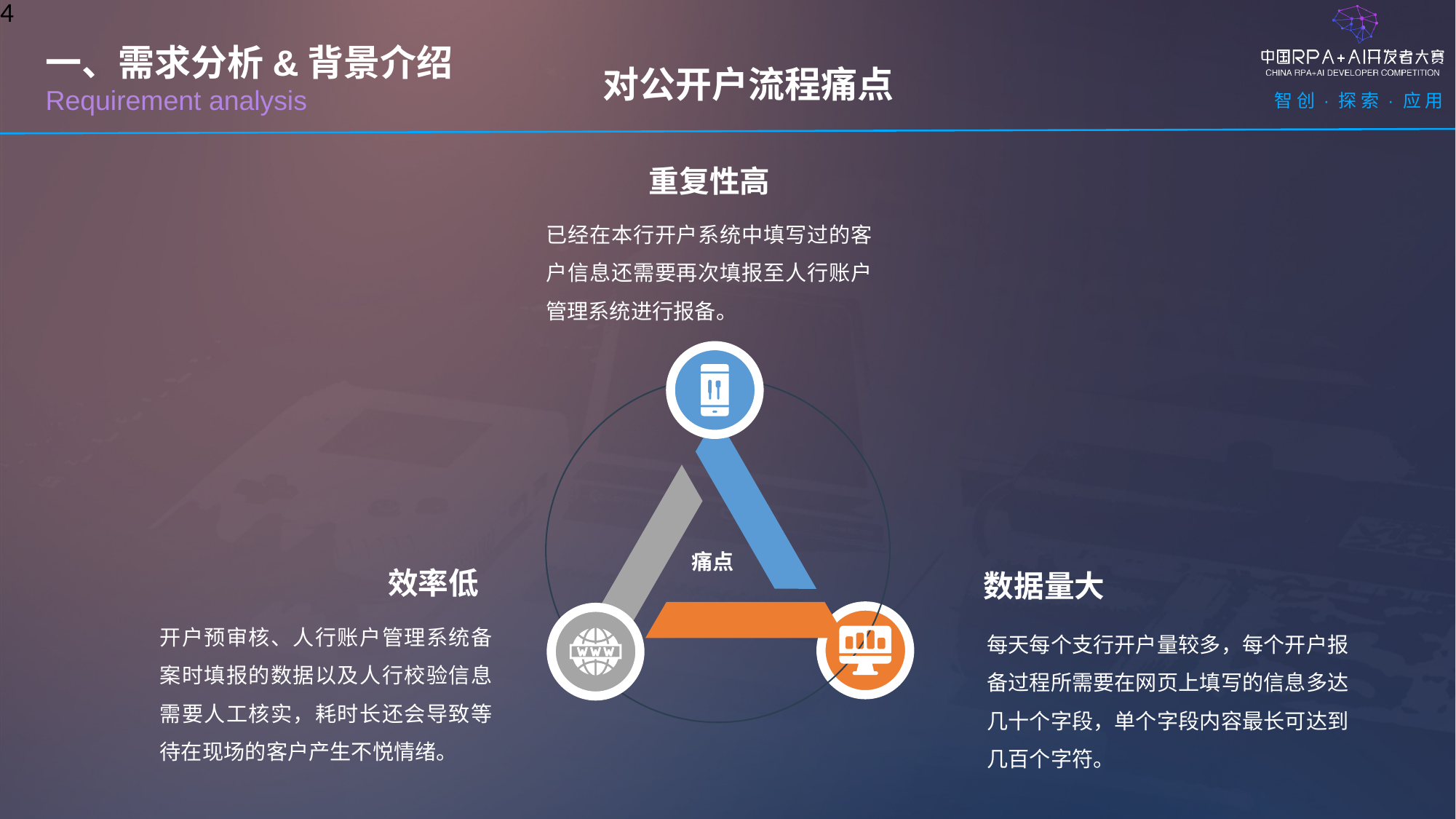

4
对公开户流程痛点
一、需求分析&背景介绍
Requirement analysis
重复性高
已经在本行开户系统中填写过的客户信息还需要再次填报至人行账户管理系统进行报备。

痛点

效率低
数据量大
开户预审核、人行账户管理系统备案时填报的数据以及人行校验信息需要人工核实，耗时长还会导致等待在现场的客户产生不悦情绪。
每天每个支行开户量较多，每个开户报备过程所需要在网页上填写的信息多达几十个字段，单个字段内容最长可达到几百个字符。